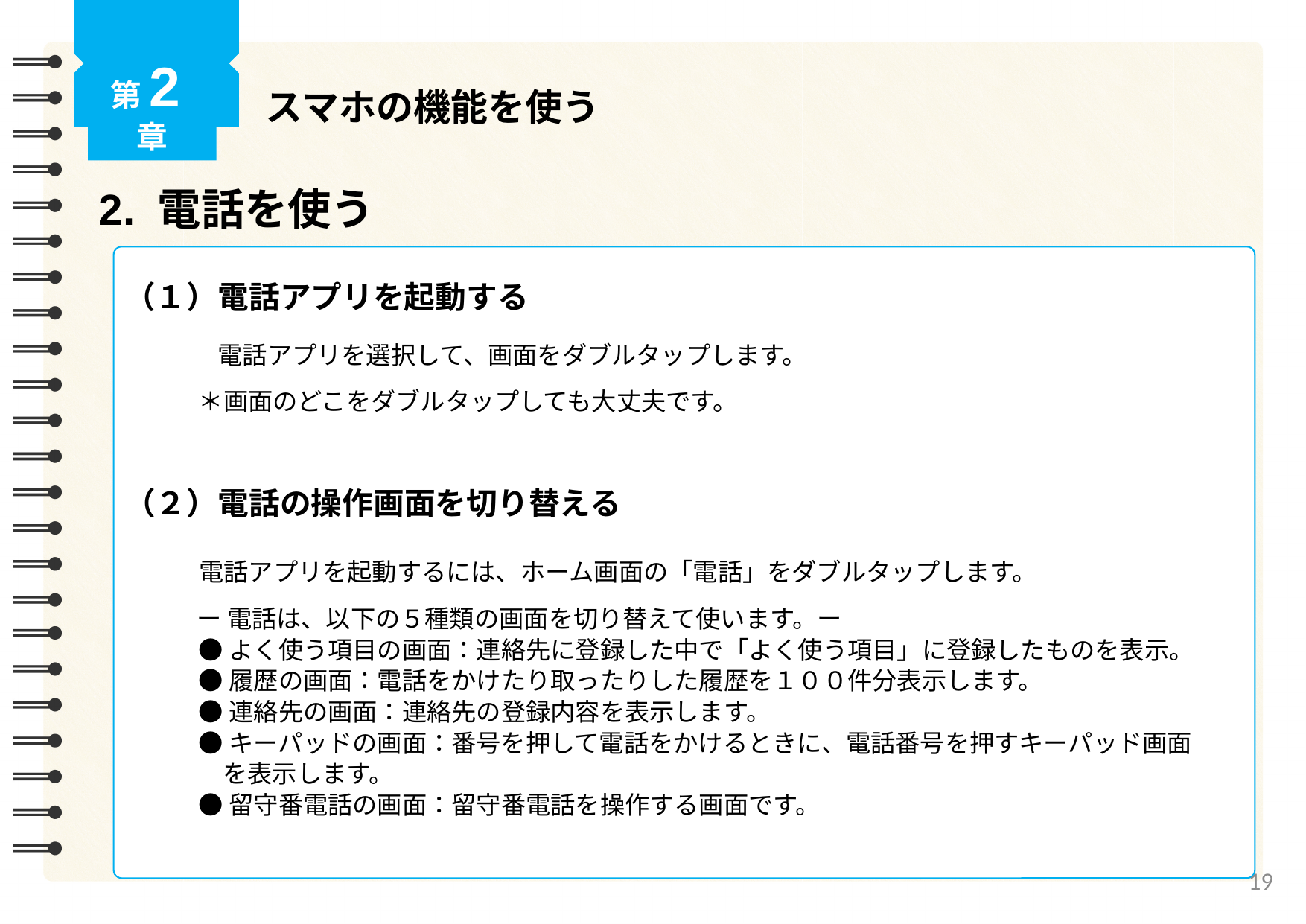

第2章
スマホの機能を使う
2. 電話を使う

（１）電話アプリを起動する
　　　電話アプリを選択して、画面をダブルタップします。
　　　＊画面のどこをダブルタップしても大丈夫です。

（２）電話の操作画面を切り替える
　　電話アプリを起動するには、ホーム画面の「電話」をダブルタップします。
  　　 ー 電話は、以下の５種類の画面を切り替えて使います。ー
 ●よく使う項目の画面：連絡先に登録した中で「よく使う項目」に登録したものを表示。
 ●履歴の画面：電話をかけたり取ったりした履歴を１００件分表示します。
 ●連絡先の画面：連絡先の登録内容を表示します。
 ●キーパッドの画面：番号を押して電話をかけるときに、電話番号を押すキーパッド画面
　 を表示します。
 ●留守番電話の画面：留守番電話を操作する画面です。
1
19